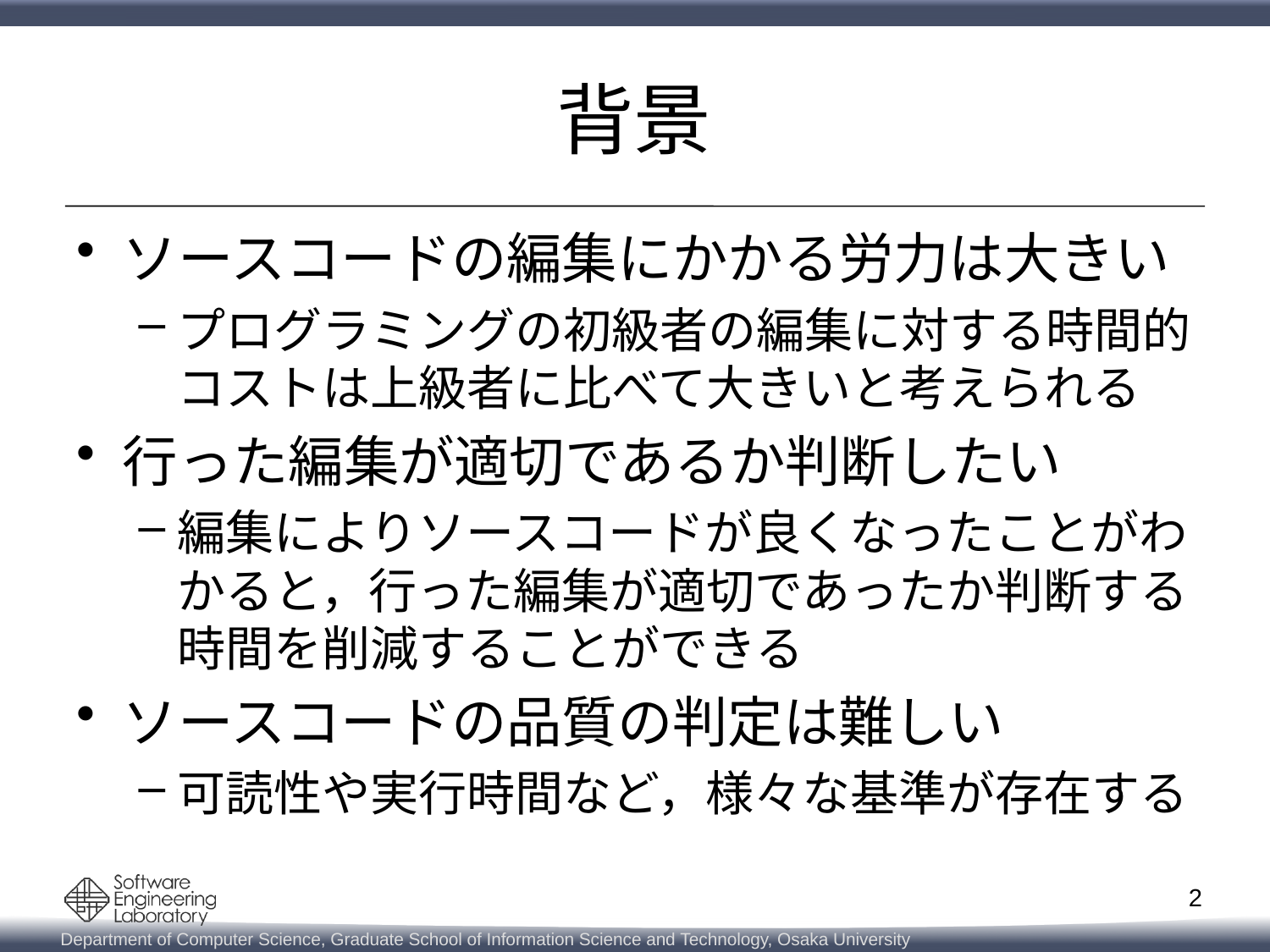

# 背景
ソースコードの編集にかかる労力は大きい
プログラミングの初級者の編集に対する時間的コストは上級者に比べて大きいと考えられる
行った編集が適切であるか判断したい
編集によりソースコードが良くなったことがわかると，行った編集が適切であったか判断する時間を削減することができる
ソースコードの品質の判定は難しい
可読性や実行時間など，様々な基準が存在する

2